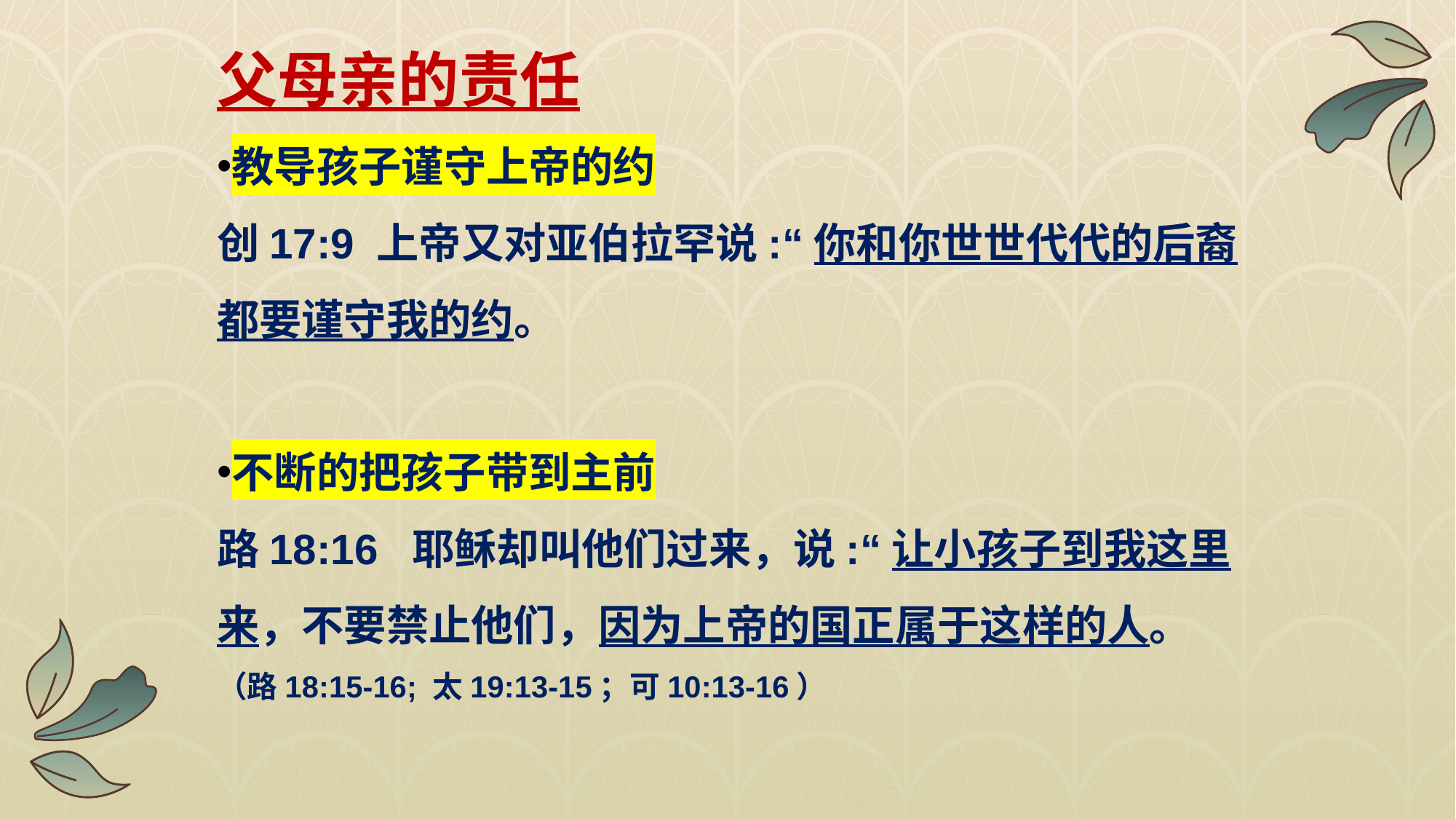

父母亲的责任
教导孩子谨守上帝的约
创17:9 上帝又对亚伯拉罕说:“你和你世世代代的后裔都要谨守我的约。

不断的把孩子带到主前
路18:16  耶稣却叫他们过来，说:“让小孩子到我这里来，不要禁止他们，因为上帝的国正属于这样的人。
（路18:15-16; 太19:13-15；可10:13-16）